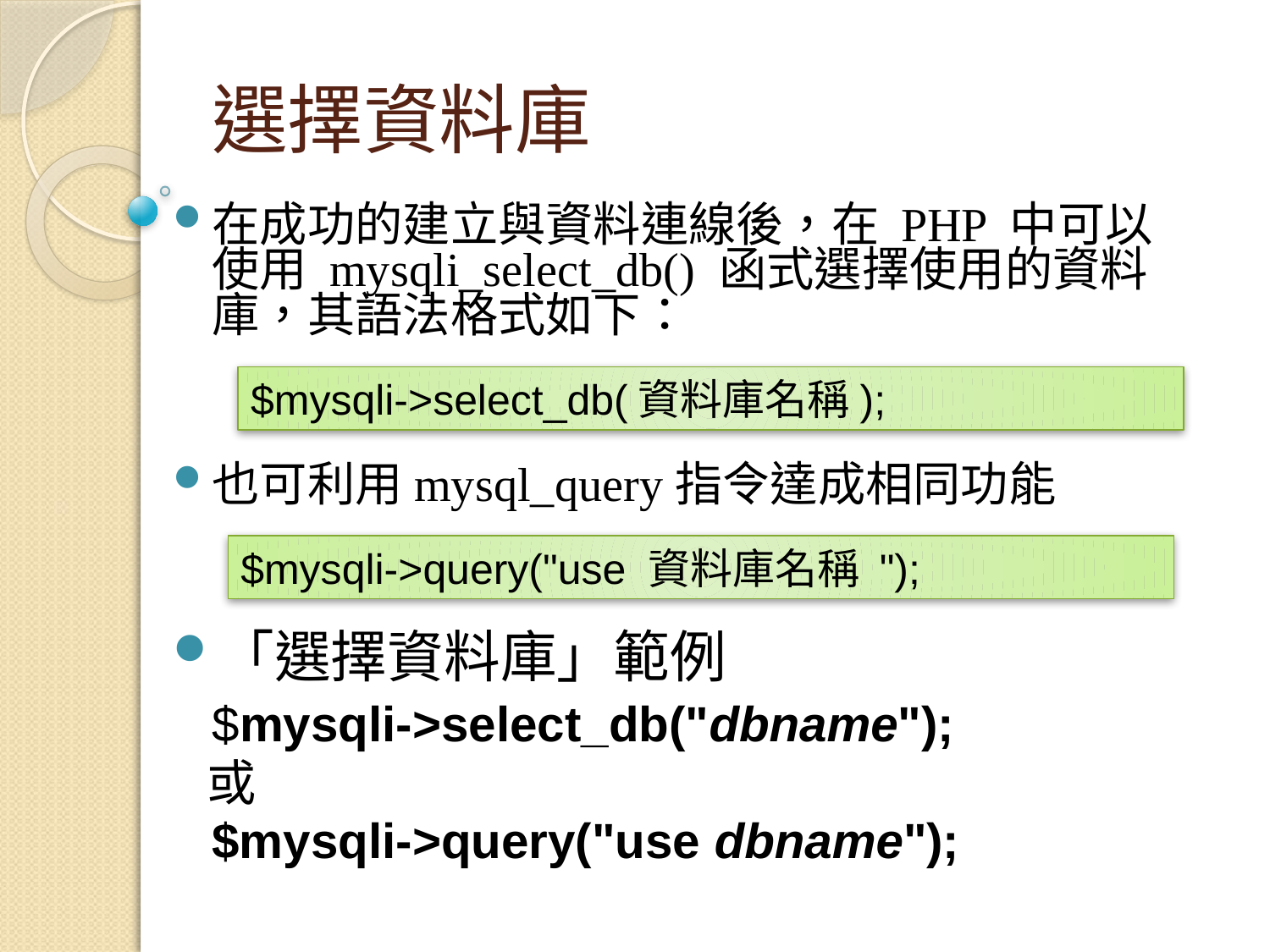

選擇資料庫
在成功的建立與資料連線後，在 PHP 中可以使用 mysqli_select_db() 函式選擇使用的資料庫，其語法格式如下：

也可利用mysql_query指令達成相同功能

「選擇資料庫」範例
	$mysqli->select_db("dbname");
  或
	$mysqli->query("use dbname");

$mysqli->select_db(資料庫名稱);
$mysqli->query("use 資料庫名稱 ");